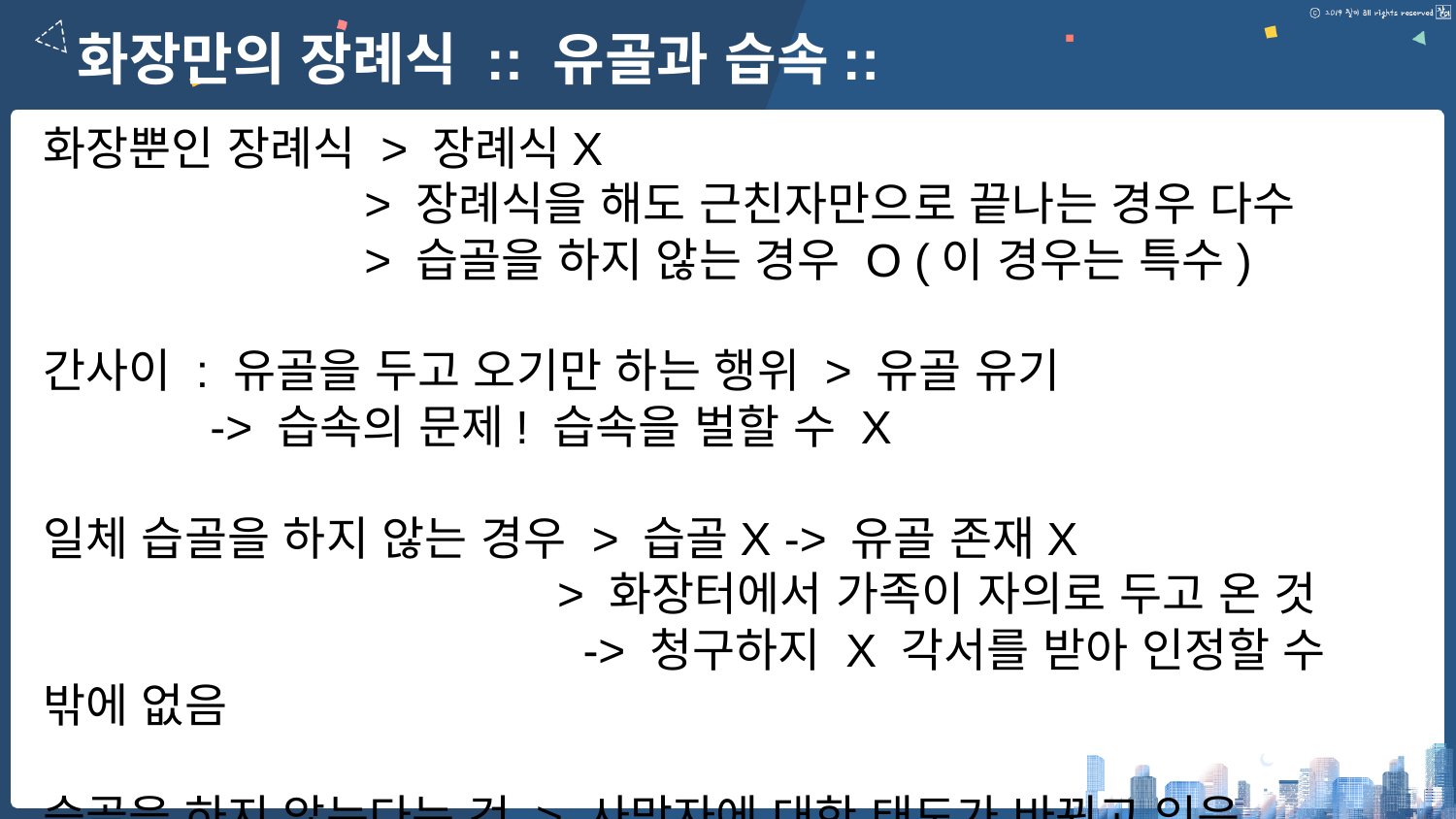

화장만의 장례식 :: 유골과 습속::
화장뿐인 장례식 > 장례식X
                         > 장례식을 해도 근친자만으로 끝나는 경우 다수
                         > 습골을 하지 않는 경우 O (이 경우는 특수)

간사이 : 유골을 두고 오기만 하는 행위 > 유골 유기
             -> 습속의 문제! 습속을 벌할 수 X

일체 습골을 하지 않는 경우 > 습골X -> 유골 존재X
                                        > 화장터에서 가족이 자의로 두고 온 것
                                          -> 청구하지 X 각서를 받아 인정할 수 밖에 없음

습골을 하지 않는다는 것 > 사망자에 대한 태도가 바뀌고 있음